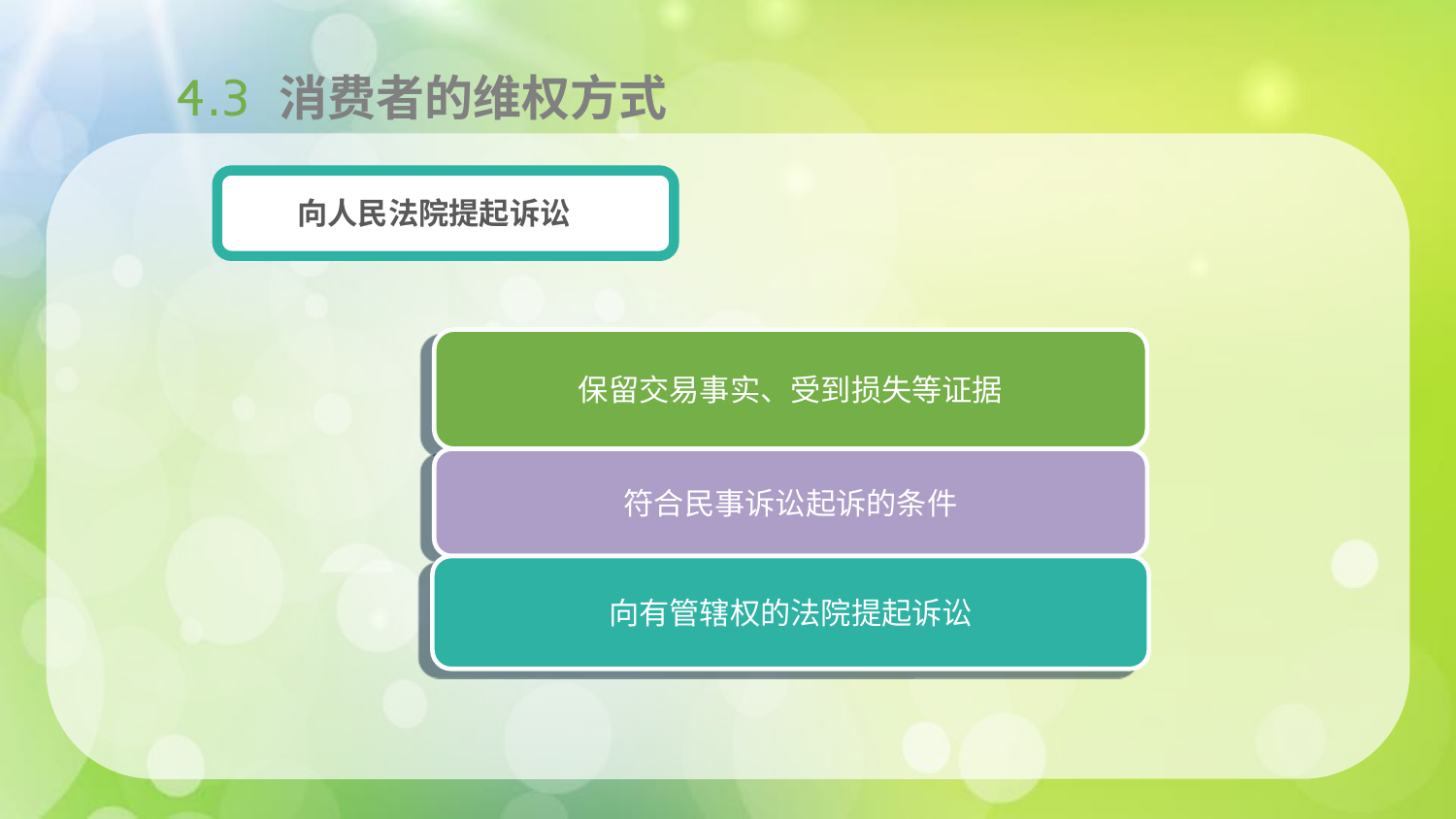

4.3 消费者的维权方式

5
向人民法院提起诉讼
保留交易事实、受到损失等证据
符合民事诉讼起诉的条件
向有管辖权的法院提起诉讼